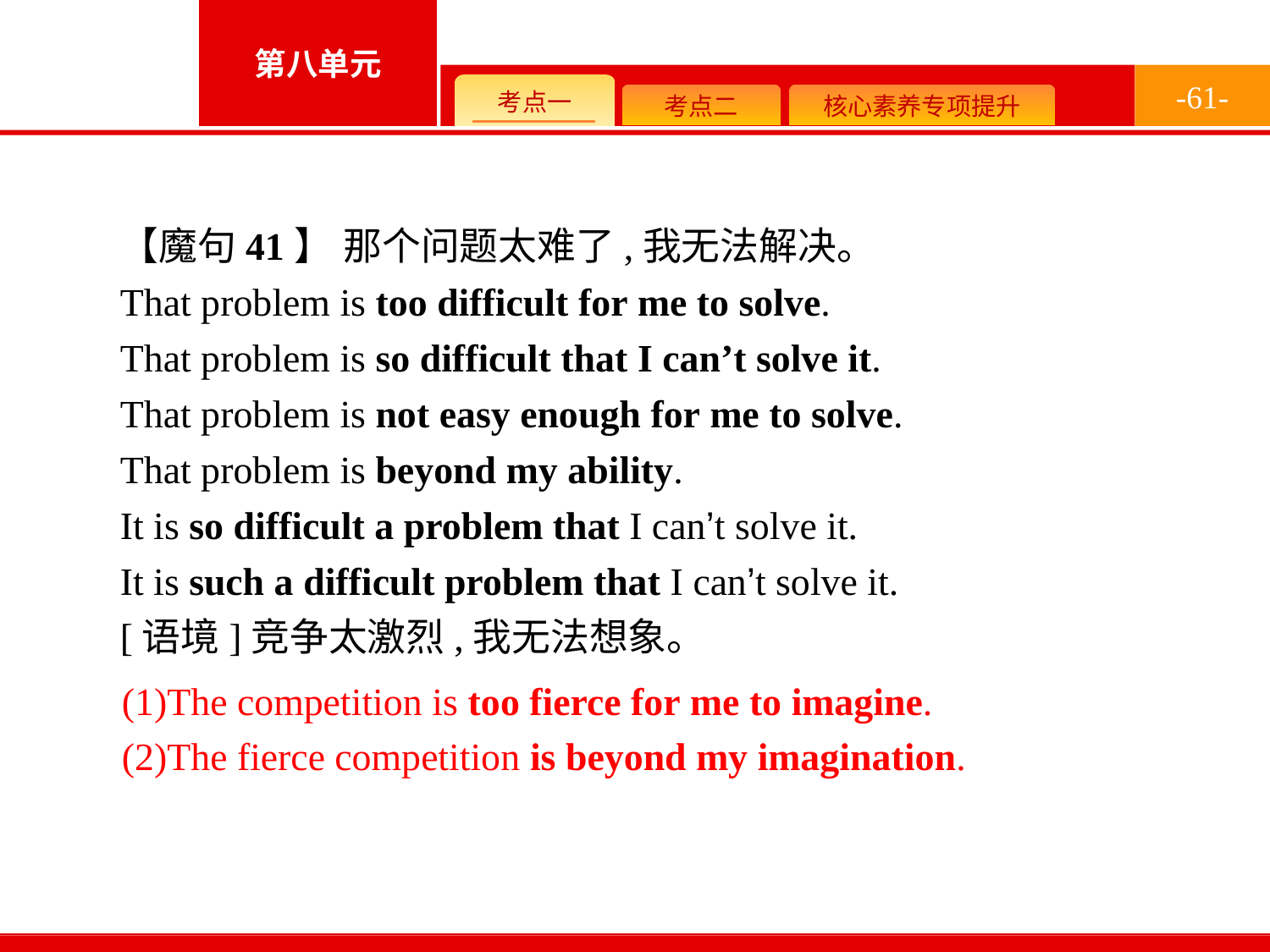

-61-
【魔句41】 那个问题太难了,我无法解决。
That problem is too difficult for me to solve.
That problem is so difficult that I can’t solve it.
That problem is not easy enough for me to solve.
That problem is beyond my ability.
It is so difficult a problem that I can’t solve it.
It is such a difficult problem that I can’t solve it.
[语境]竞争太激烈,我无法想象。
(1)The competition is too fierce for me to imagine.
(2)The fierce competition is beyond my imagination.